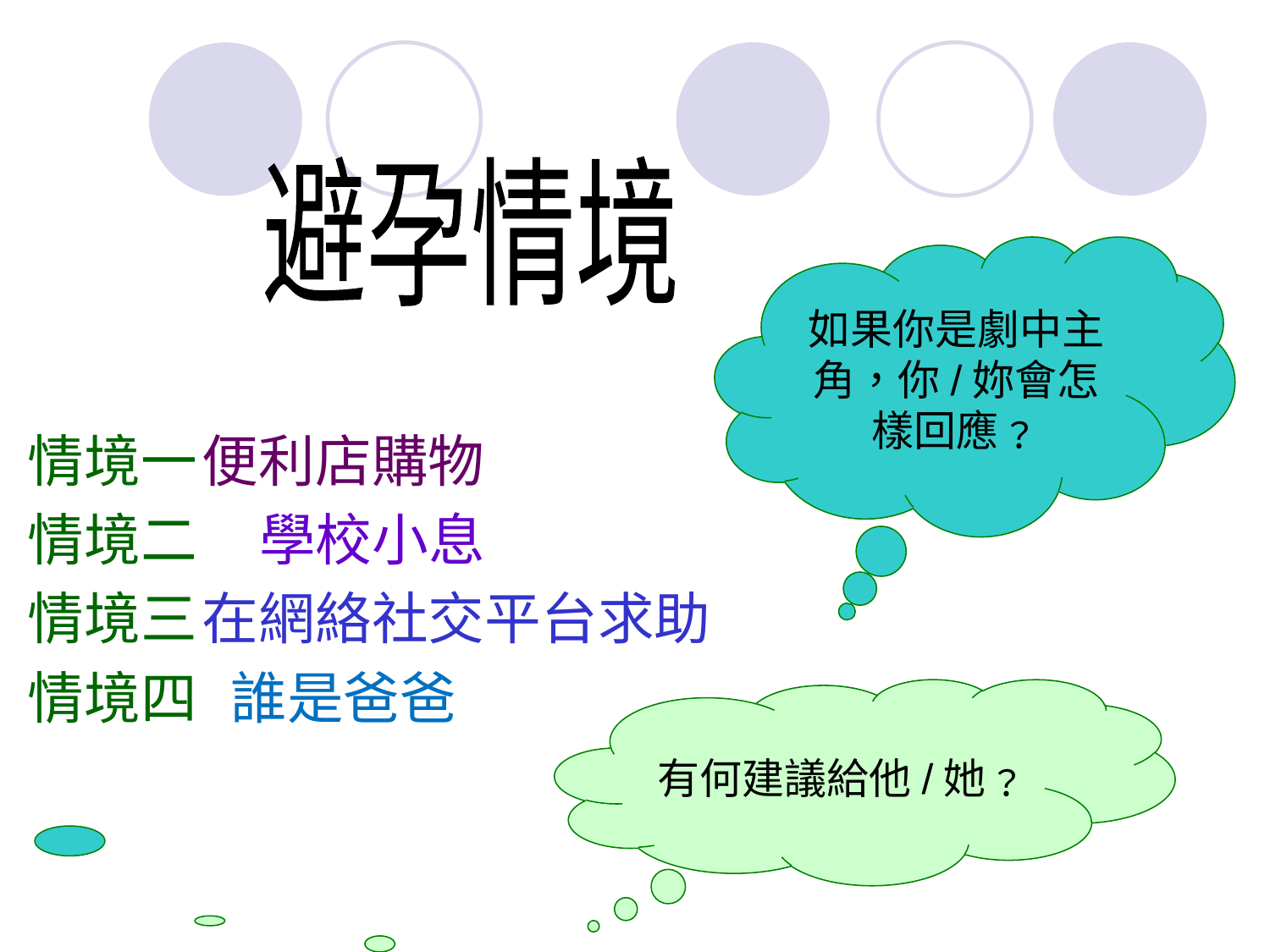

#
避孕情境
如果你是劇中主角，你/妳會怎樣回應﹖
情境一	便利店購物
情境二	  學校小息
情境三	在網絡社交平台求助
情境四	 誰是爸爸
有何建議給他/她﹖